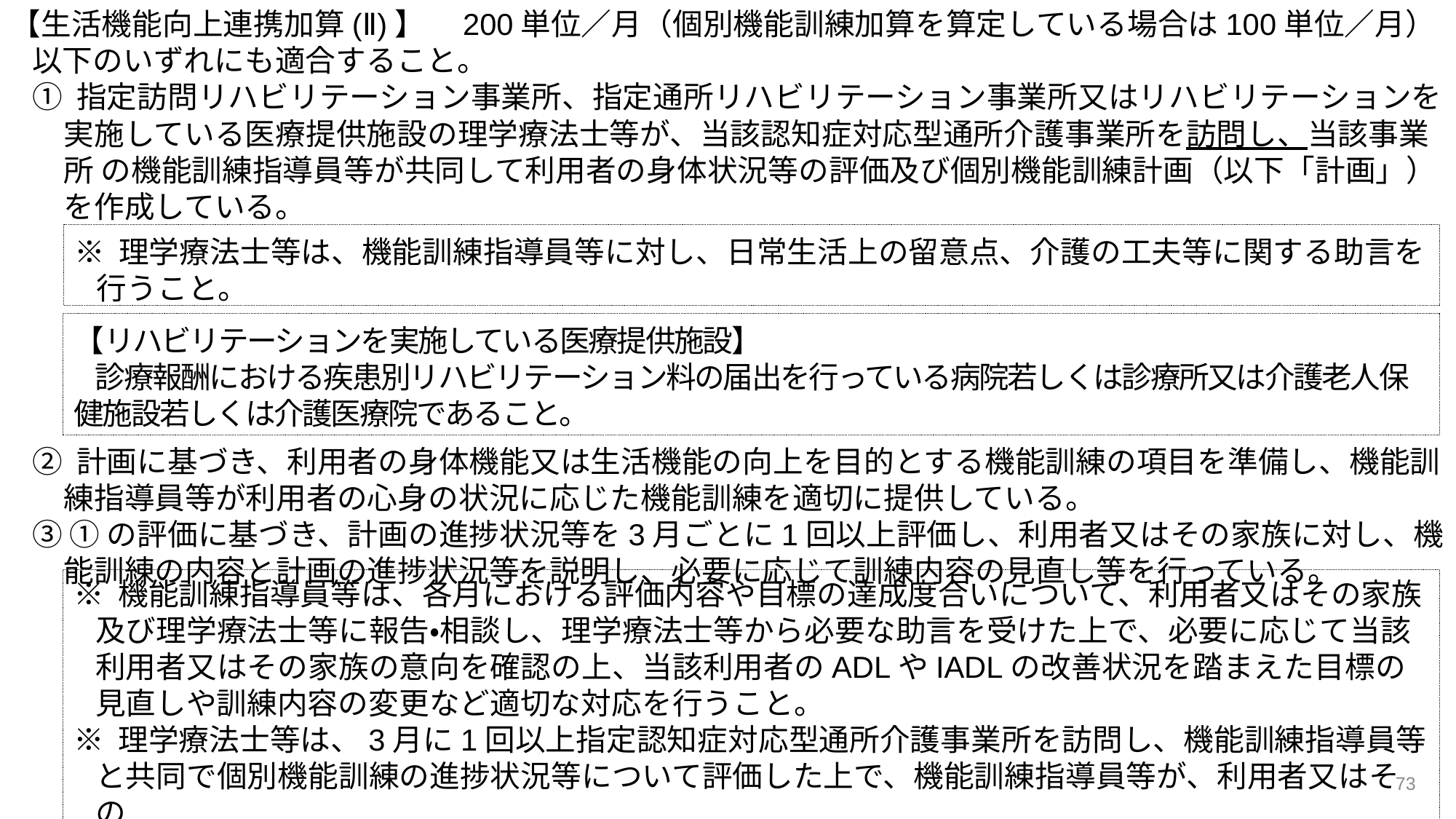

【生活機能向上連携加算(Ⅱ)】　200単位／月（個別機能訓練加算を算定している場合は100単位／月）
以下のいずれにも適合すること。
① 指定訪問リハビリテーション事業所、指定通所リハビリテーション事業所又はリハビリテーションを実施している医療提供施設の理学療法士等が、当該認知症対応型通所介護事業所を訪問し、当該事業所 の機能訓練指導員等が共同して利用者の身体状況等の評価及び個別機能訓練計画（以下「計画」）を作成している。

② 計画に基づき、利用者の身体機能又は生活機能の向上を目的とする機能訓練の項目を準備し、機能訓練指導員等が利用者の心身の状況に応じた機能訓練を適切に提供している。
③ ①の評価に基づき、計画の進捗状況等を3月ごとに1回以上評価し、利用者又はその家族に対し、機能訓練の内容と計画の進捗状況等を説明し、必要に応じて訓練内容の見直し等を行っている。

※ 理学療法士等は、機能訓練指導員等に対し、日常生活上の留意点、介護の工夫等に関する助言を行うこと。
【リハビリテーションを実施している医療提供施設】
診療報酬における疾患別リハビリテーション料の届出を行っている病院若しくは診療所又は介護老人保健施設若しくは介護医療院であること。
※ 機能訓練指導員等は、各月における評価内容や目標の達成度合いについて、利用者又はその家族及び理学療法士等に報告・相談し、理学療法士等から必要な助言を受けた上で、必要に応じて当該利用者又はその家族の意向を確認の上、当該利用者のADLやIADLの改善状況を踏まえた目標の見直しや訓練内容の変更など適切な対応を行うこと。
※ 理学療法士等は、3月に1回以上指定認知症対応型通所介護事業所を訪問し、機能訓練指導員等と共同で個別機能訓練の進捗状況等について評価した上で、機能訓練指導員等が、利用者又はその

73